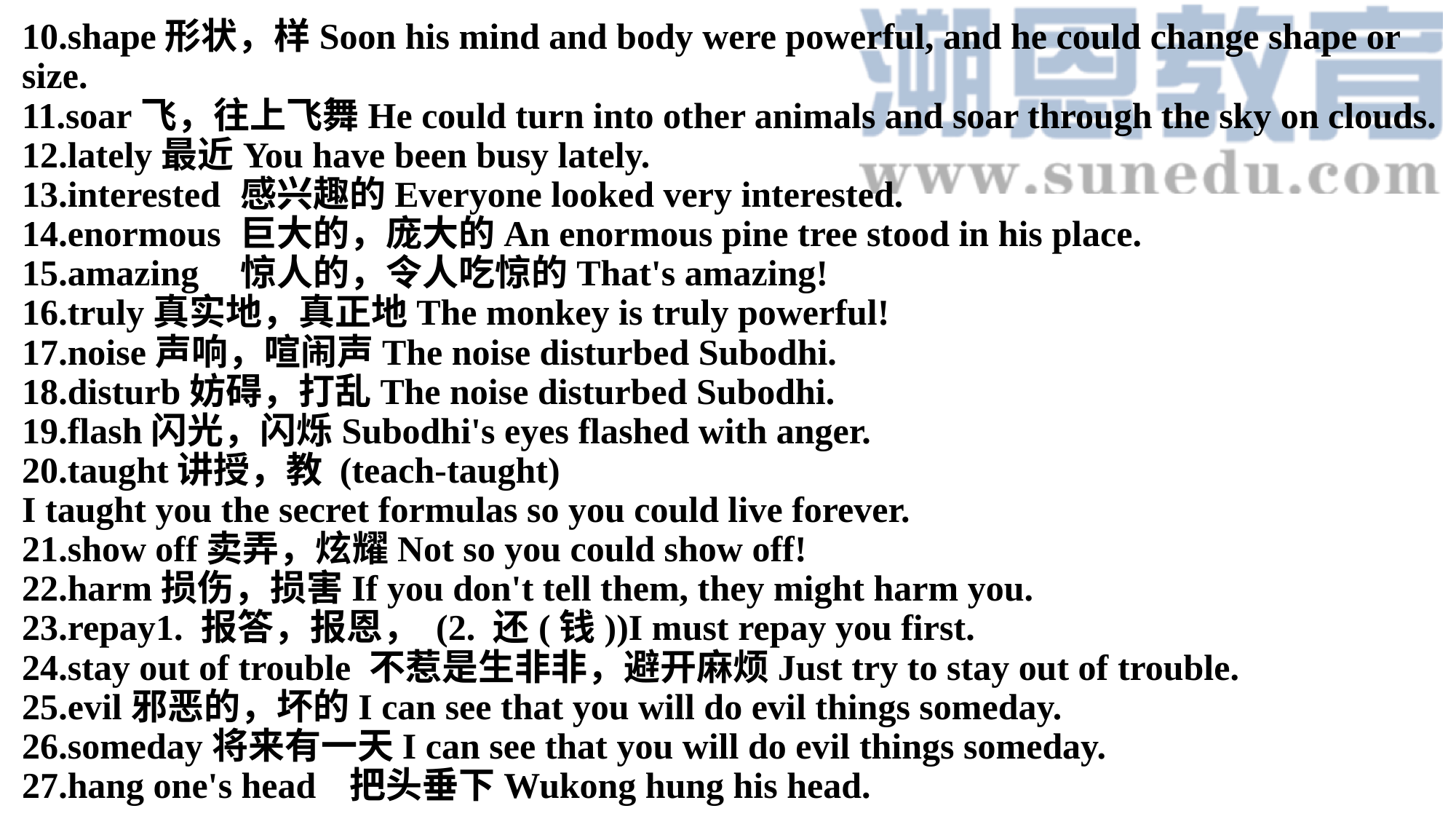

10.shape形状，样Soon his mind and body were powerful, and he could change shape or size.
11.soar飞，往上飞舞He could turn into other animals and soar through the sky on clouds.
12.lately最近You have been busy lately.
13.interested	感兴趣的Everyone looked very interested.
14.enormous	巨⼤的，庞⼤的An enormous pine tree stood in his place.
15.amazing	惊⼈的，令⼈吃惊的That's amazing!
16.truly真实地，真正地The monkey is truly powerful!
17.noise声响，喧闹声The noise disturbed Subodhi.
18.disturb妨碍，打乱The noise disturbed Subodhi.
19.flash闪光，闪烁Subodhi's eyes flashed with anger.
20.taught讲授，教 (teach-taught)
I taught you the secret formulas so you could live forever.
21.show off卖弄，炫耀Not so you could show off!
22.harm损伤，损害If you don't tell them, they might harm you.
23.repay1. 报答，报恩， (2. 还(钱))I must repay you first.
24.stay out of trouble 不惹是生非⾮，避开麻烦Just try to stay out of trouble.
25.evil	邪恶的，坏的I can see that you will do evil things someday.
26.someday将来有⼀天I can see that you will do evil things someday.
27.hang one's head	把头垂下Wukong hung his head.